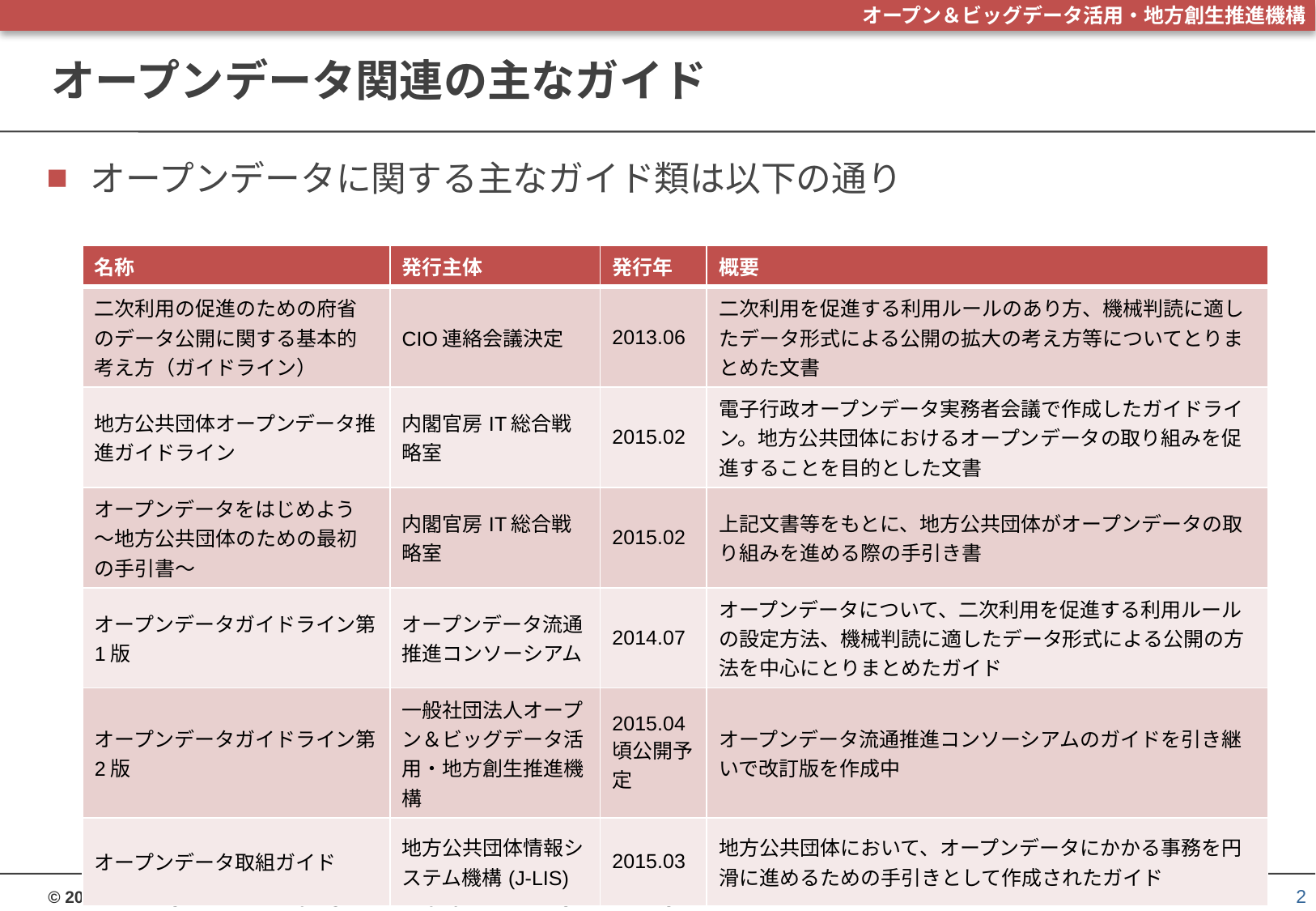

# オープンデータ関連の主なガイド
オープンデータに関する主なガイド類は以下の通り
| 名称 | 発行主体 | 発行年 | 概要 |
| --- | --- | --- | --- |
| 二次利用の促進のための府省のデータ公開に関する基本的考え方（ガイドライン） | CIO連絡会議決定 | 2013.06 | 二次利用を促進する利用ルールのあり方、機械判読に適したデータ形式による公開の拡大の考え方等についてとりまとめた文書 |
| 地方公共団体オープンデータ推進ガイドライン | 内閣官房IT総合戦略室 | 2015.02 | 電子行政オープンデータ実務者会議で作成したガイドライン。地方公共団体におけるオープンデータの取り組みを促進することを目的とした文書 |
| オープンデータをはじめよう ～地方公共団体のための最初の手引書～ | 内閣官房IT総合戦略室 | 2015.02 | 上記文書等をもとに、地方公共団体がオープンデータの取り組みを進める際の手引き書 |
| オープンデータガイドライン第1版 | オープンデータ流通推進コンソーシアム | 2014.07 | オープンデータについて、二次利用を促進する利用ルールの設定方法、機械判読に適したデータ形式による公開の方法を中心にとりまとめたガイド |
| オープンデータガイドライン第2版 | 一般社団法人オープン＆ビッグデータ活用・地方創生推進機構 | 2015.04頃公開予定 | オープンデータ流通推進コンソーシアムのガイドを引き継いで改訂版を作成中 |
| オープンデータ取組ガイド | 地方公共団体情報システム機構(J-LIS) | 2015.03 | 地方公共団体において、オープンデータにかかる事務を円滑に進めるための手引きとして作成されたガイド |
2